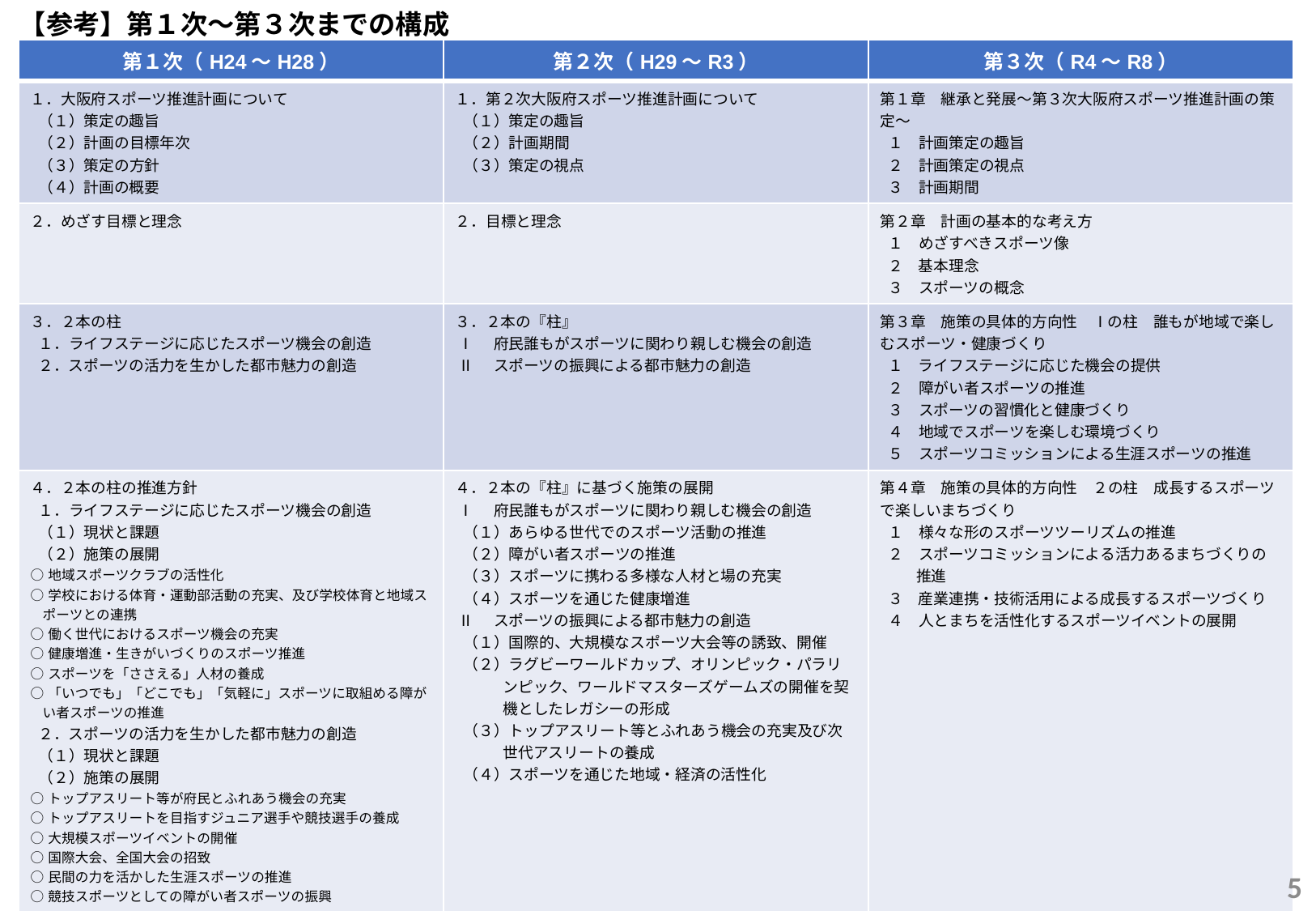

【参考】第１次～第３次までの構成
| 第１次（H24～H28） | 第２次（H29～R3） | 第３次（R4～R8） |
| --- | --- | --- |
| １．大阪府スポーツ推進計画について （１）策定の趣旨 （２）計画の目標年次 （３）策定の方針 （４）計画の概要 | １．第２次大阪府スポーツ推進計画について （１）策定の趣旨 （２）計画期間 （３）策定の視点 | 第１章　継承と発展～第３次大阪府スポーツ推進計画の策定～ １　計画策定の趣旨 ２　計画策定の視点 ３　計画期間 |
| ２．めざす目標と理念 | ２．目標と理念 | 第２章　計画の基本的な考え方 １　めざすべきスポーツ像 ２　基本理念 ３　スポーツの概念 |
| ３．２本の柱 １．ライフステージに応じたスポーツ機会の創造 ２．スポーツの活力を生かした都市魅力の創造 | ３．２本の『柱』 Ⅰ　府民誰もがスポーツに関わり親しむ機会の創造 Ⅱ　スポーツの振興による都市魅力の創造 | 第３章　施策の具体的方向性　Ⅰの柱　誰もが地域で楽しむスポーツ・健康づくり １　ライフステージに応じた機会の提供 ２　障がい者スポーツの推進 ３　スポーツの習慣化と健康づくり ４　地域でスポーツを楽しむ環境づくり ５　スポーツコミッションによる生涯スポーツの推進 |
| ４．２本の柱の推進方針 １．ライフステージに応じたスポーツ機会の創造 （１）現状と課題 （２）施策の展開 ○地域スポーツクラブの活性化 ○学校における体育・運動部活動の充実、及び学校体育と地域スポーツとの連携 ○働く世代におけるスポーツ機会の充実 ○健康増進・生きがいづくりのスポーツ推進 ○スポーツを「ささえる」人材の養成 ○「いつでも」「どこでも」「気軽に」スポーツに取組める障がい者スポーツの推進 ２．スポーツの活力を生かした都市魅力の創造 （１）現状と課題 （２）施策の展開 ○トップアスリート等が府民とふれあう機会の充実 ○トップアスリートを目指すジュニア選手や競技選手の養成 ○大規模スポーツイベントの開催 ○国際大会、全国大会の招致 ○民間の力を活かした生涯スポーツの推進 ○競技スポーツとしての障がい者スポーツの振興 | ４．２本の『柱』に基づく施策の展開 Ⅰ　府民誰もがスポーツに関わり親しむ機会の創造 （１）あらゆる世代でのスポーツ活動の推進 （２）障がい者スポーツの推進 （３）スポーツに携わる多様な人材と場の充実 （４）スポーツを通じた健康増進 Ⅱ　スポーツの振興による都市魅力の創造 （１）国際的、大規模なスポーツ大会等の誘致、開催 （２）ラグビーワールドカップ、オリンピック・パラリンピック、ワールドマスターズゲームズの開催を契機としたレガシーの形成 （３）トップアスリート等とふれあう機会の充実及び次世代アスリートの養成 （４）スポーツを通じた地域・経済の活性化 | 第４章　施策の具体的方向性　２の柱　成長するスポーツで楽しいまちづくり １　様々な形のスポーツツーリズムの推進 ２　スポーツコミッションによる活力あるまちづくりの推進 ３　産業連携・技術活用による成長するスポーツづくり ４　人とまちを活性化するスポーツイベントの展開 |
| ５．指標 | ５．重要業績評価指標 | 第５章　スポーツ施策の推進体制等の強化 １　情報発信の強化 ２　連携体制の強化 ３　財源の確保 |
| ６．計画の推進にあたって | ６．計画の推進に向けて | 第６章　計画の見直し及び進捗管理 |
5